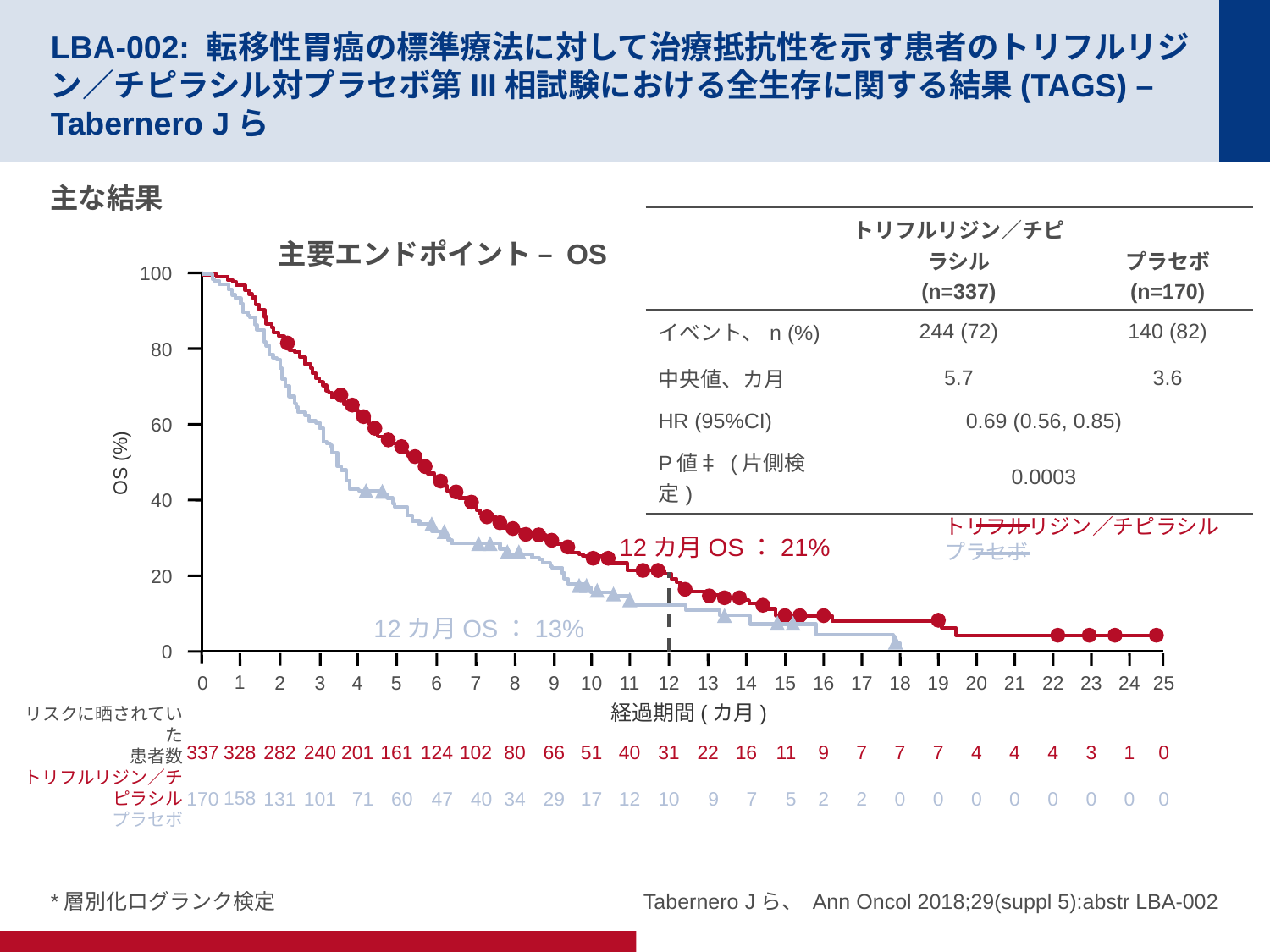

# LBA-002: 転移性胃癌の標準療法に対して治療抵抗性を示す患者のトリフルリジン／チピラシル対プラセボ第III相試験における全生存に関する結果(TAGS) – Tabernero Jら
主な結果

|  | トリフルリジン／チピラシル (n=337) | プラセボ (n=170) |
| --- | --- | --- |
| イベント、n (%) | 244 (72) | 140 (82) |
| 中央値、カ月 | 5.7 | 3.6 |
| HR (95%CI) | 0.69 (0.56, 0.85) |  |
| P値‡ (片側検定) | 0.0003 |  |
主要エンドポイント – OS
100

1

328

158
3

240

101
4

201

71
5

161

60
6

124

47
7

102

40
8

80

34
9

66

29
10

51

17
11

40

12
12

31

10
13

22

9
14

16

7
15

11

5
16

9

2
17

7

2
18

7

0
19

7

0
20

4

0
21

4

0
22

4

0
23

3

0
24

1

0
25

0

0
80

60

OS (%)
40

トリフルリジン／チピラシル
プラセボ
12カ月OS：21%
20

12カ月OS：13%
0

2

282

131
0

337

170
経過期間(カ月)
 リスクに晒されていた
患者数
トリフルリジン／チピラシル
プラセボ
*層別化ログランク検定
Tabernero Jら、 Ann Oncol 2018;29(suppl 5):abstr LBA-002